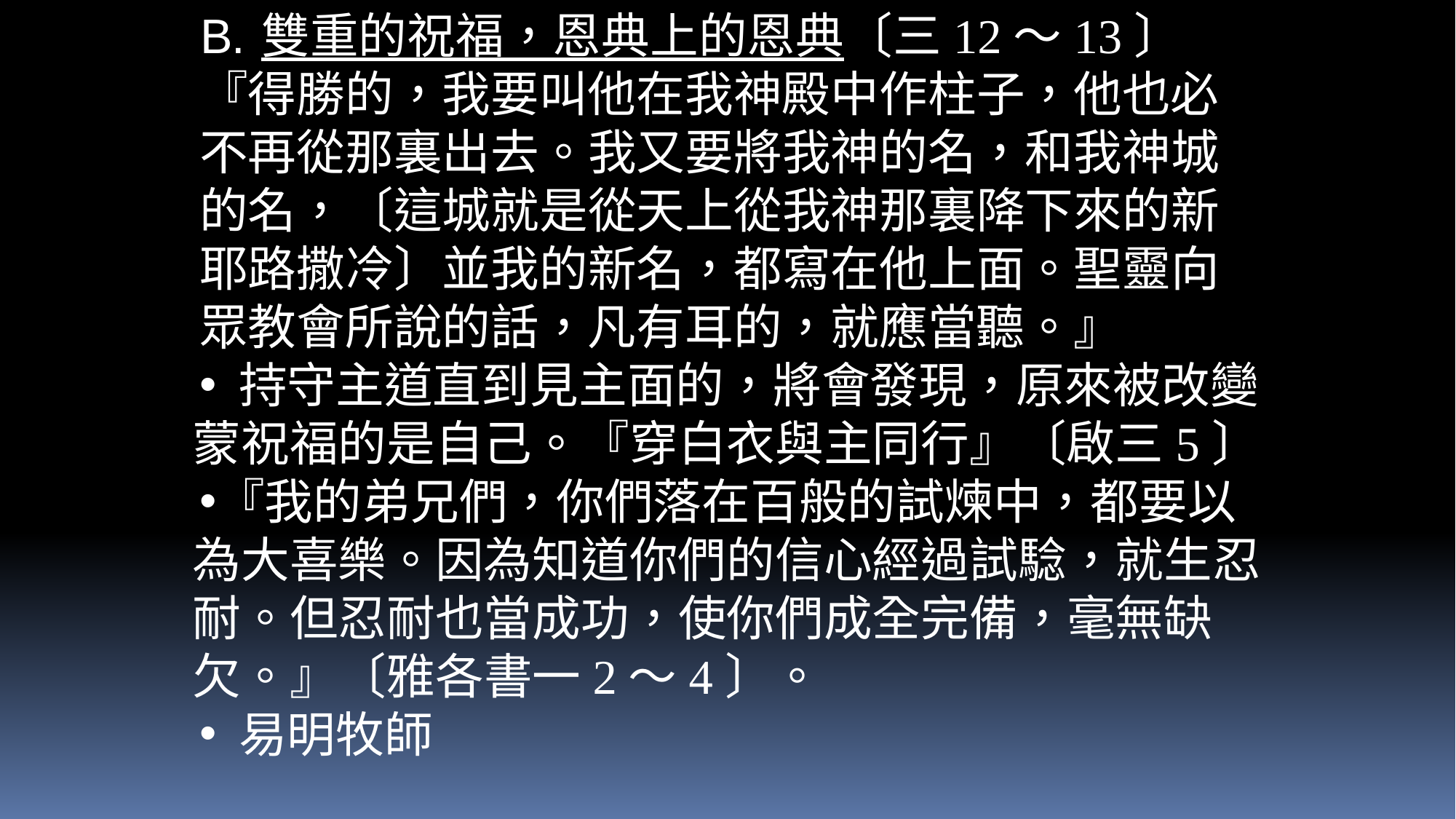

雙重的祝福，恩典上的恩典〔三12～13〕
『得勝的，我要叫他在我神殿中作柱子，他也必不再從那裏出去。我又要將我神的名，和我神城的名，〔這城就是從天上從我神那裏降下來的新耶路撒冷〕並我的新名，都寫在他上面。聖靈向眾教會所說的話，凡有耳的，就應當聽。』
 持守主道直到見主面的，將會發現，原來被改變蒙祝福的是自己。『穿白衣與主同行』〔啟三5〕
『我的弟兄們，你們落在百般的試煉中，都要以為大喜樂。因為知道你們的信心經過試騐，就生忍耐。但忍耐也當成功，使你們成全完備，毫無缺欠。』〔雅各書一2～4〕。
 易明牧師